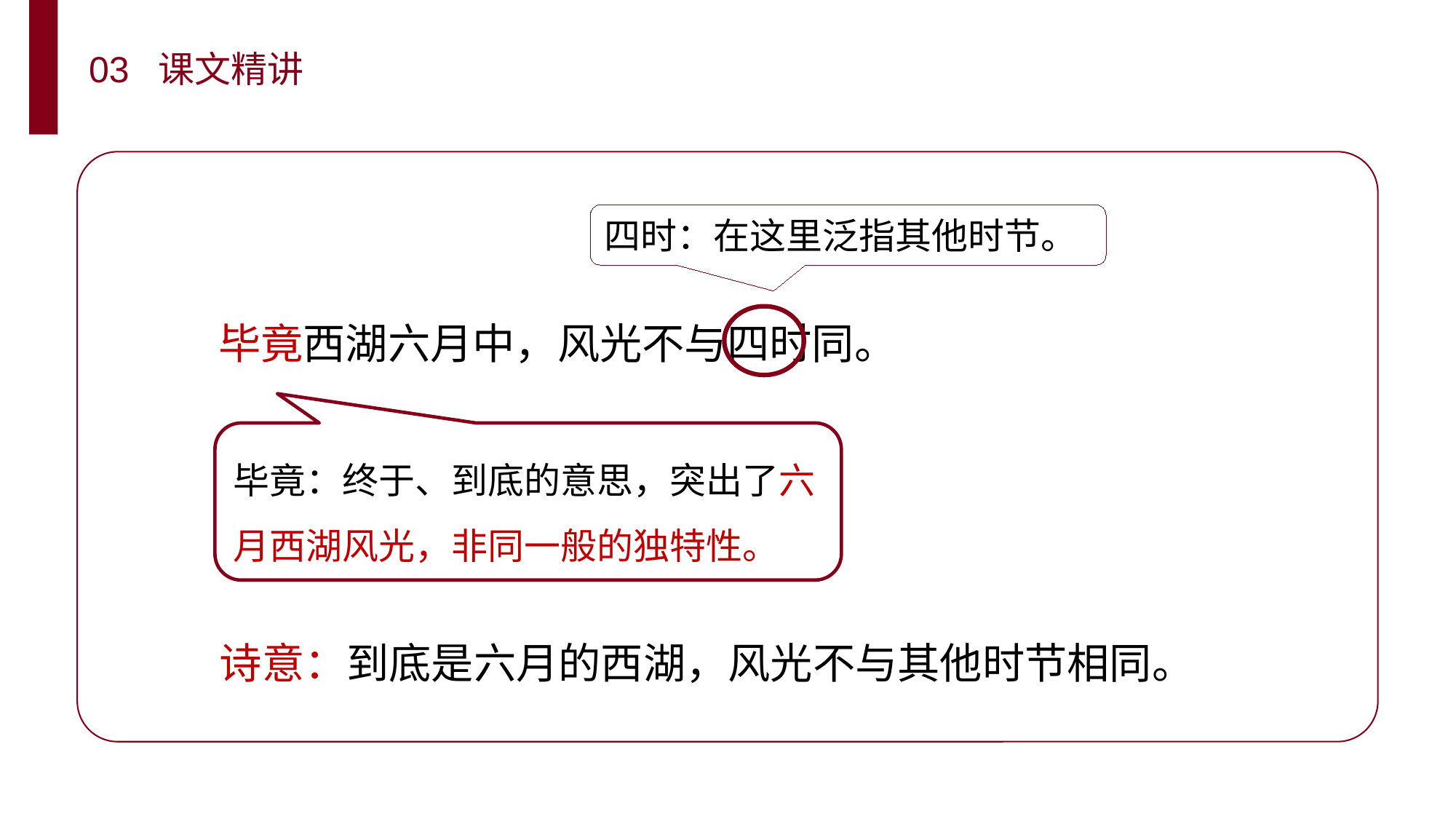

03  课文精讲
四时：在这里泛指其他时节。

毕竟西湖六月中，风光不与四时同。
毕竟：终于、到底的意思，突出了六月西湖风光，非同一般的独特性。
诗意：到底是六月的西湖，风光不与其他时节相同。